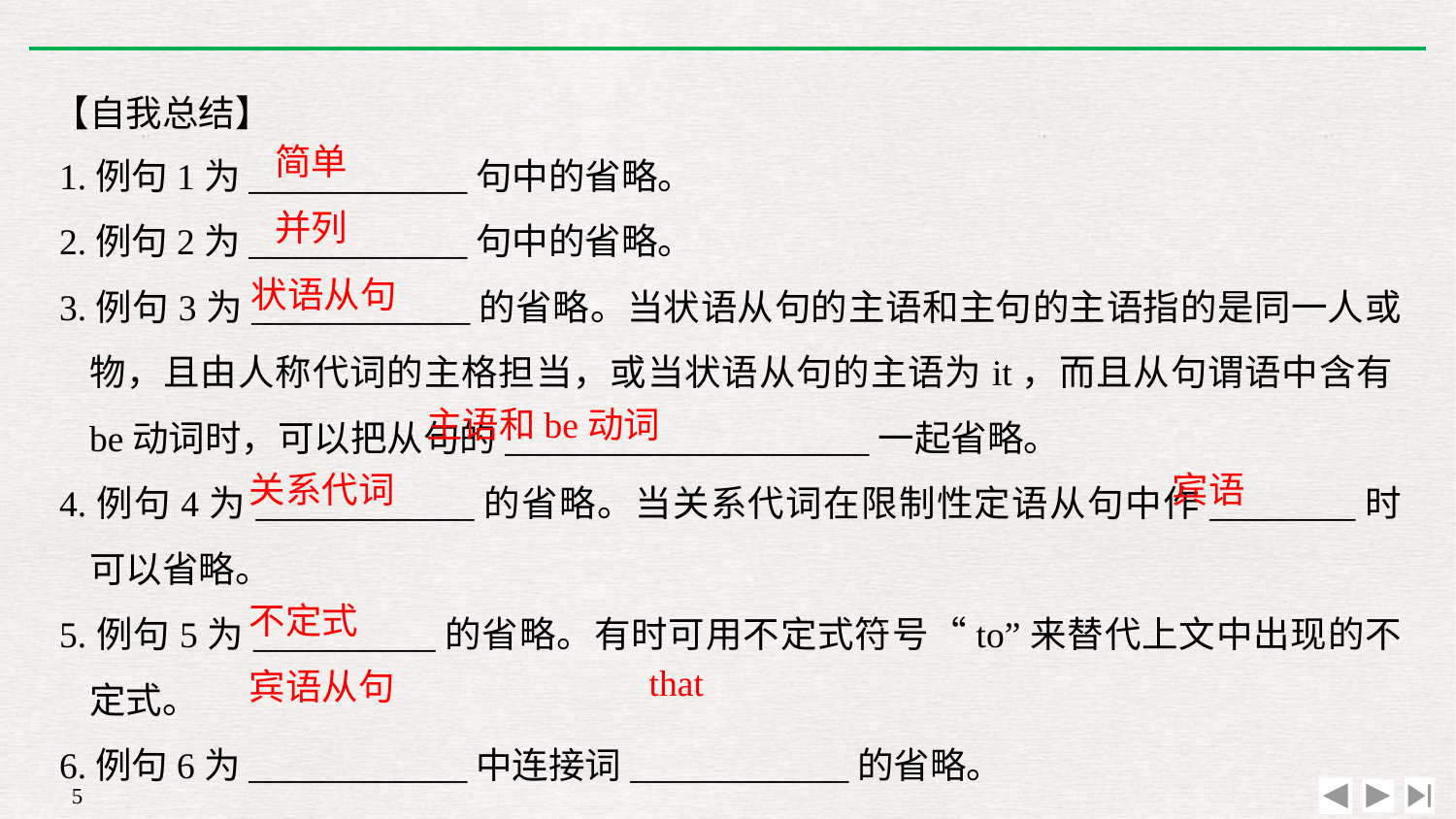

【自我总结】
1.例句1为____________句中的省略。
2.例句2为____________句中的省略。
3.例句3为____________的省略。当状语从句的主语和主句的主语指的是同一人或物，且由人称代词的主格担当，或当状语从句的主语为it，而且从句谓语中含有be动词时，可以把从句的____________________一起省略。
4.例句4为____________的省略。当关系代词在限制性定语从句中作________时可以省略。
5.例句5为__________的省略。有时可用不定式符号“to”来替代上文中出现的不定式。
6.例句6为____________中连接词____________的省略。
简单
并列
状语从句
主语和be动词
关系代词
宾语
不定式
that
宾语从句